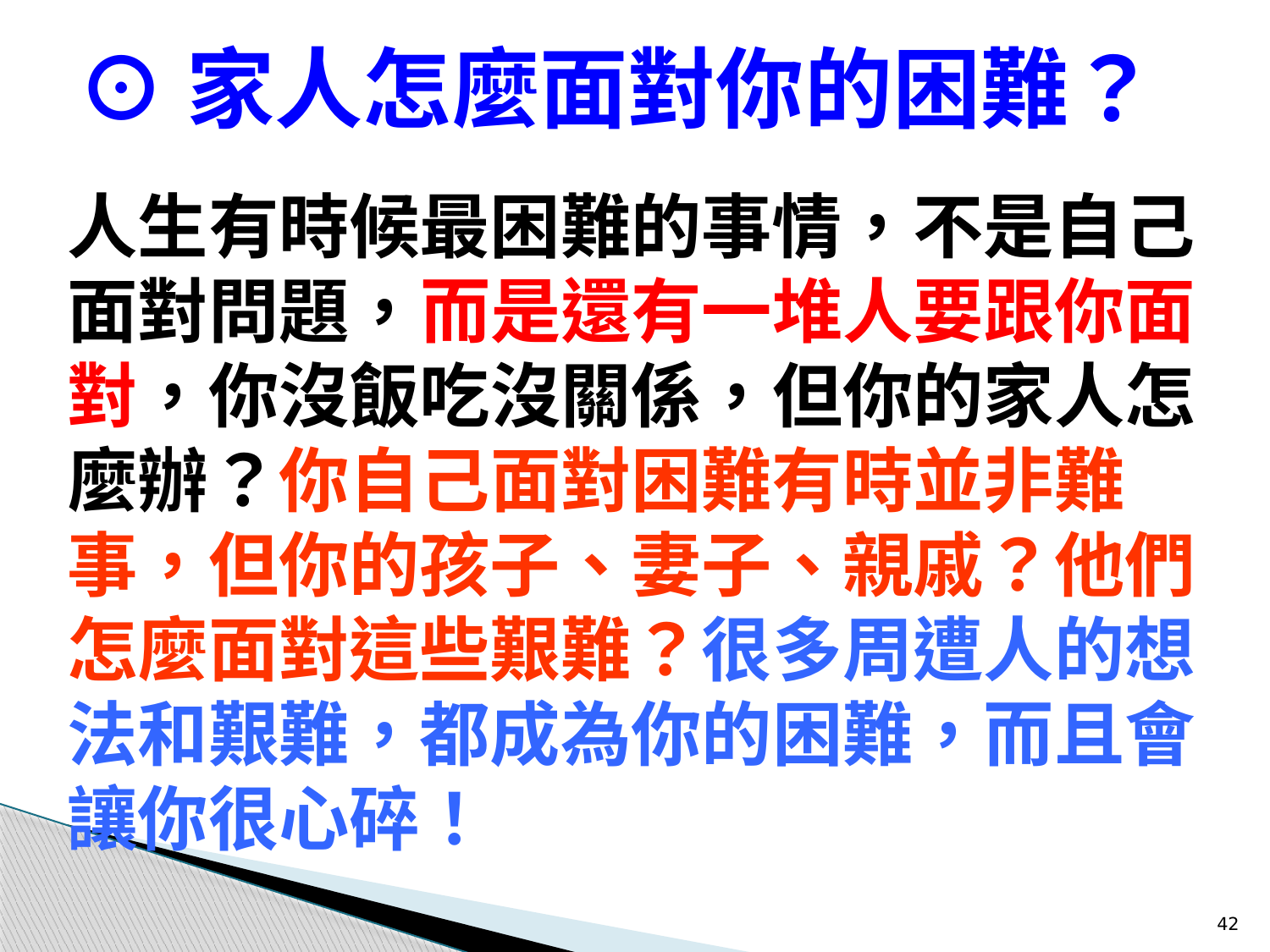

# ⊙家人怎麼面對你的困難？
人生有時候最困難的事情，不是自己面對問題，而是還有一堆人要跟你面對，你沒飯吃沒關係，但你的家人怎麼辦？你自己面對困難有時並非難事，但你的孩子、妻子、親戚？他們怎麼面對這些艱難？很多周遭人的想法和艱難，都成為你的困難，而且會讓你很心碎！
42